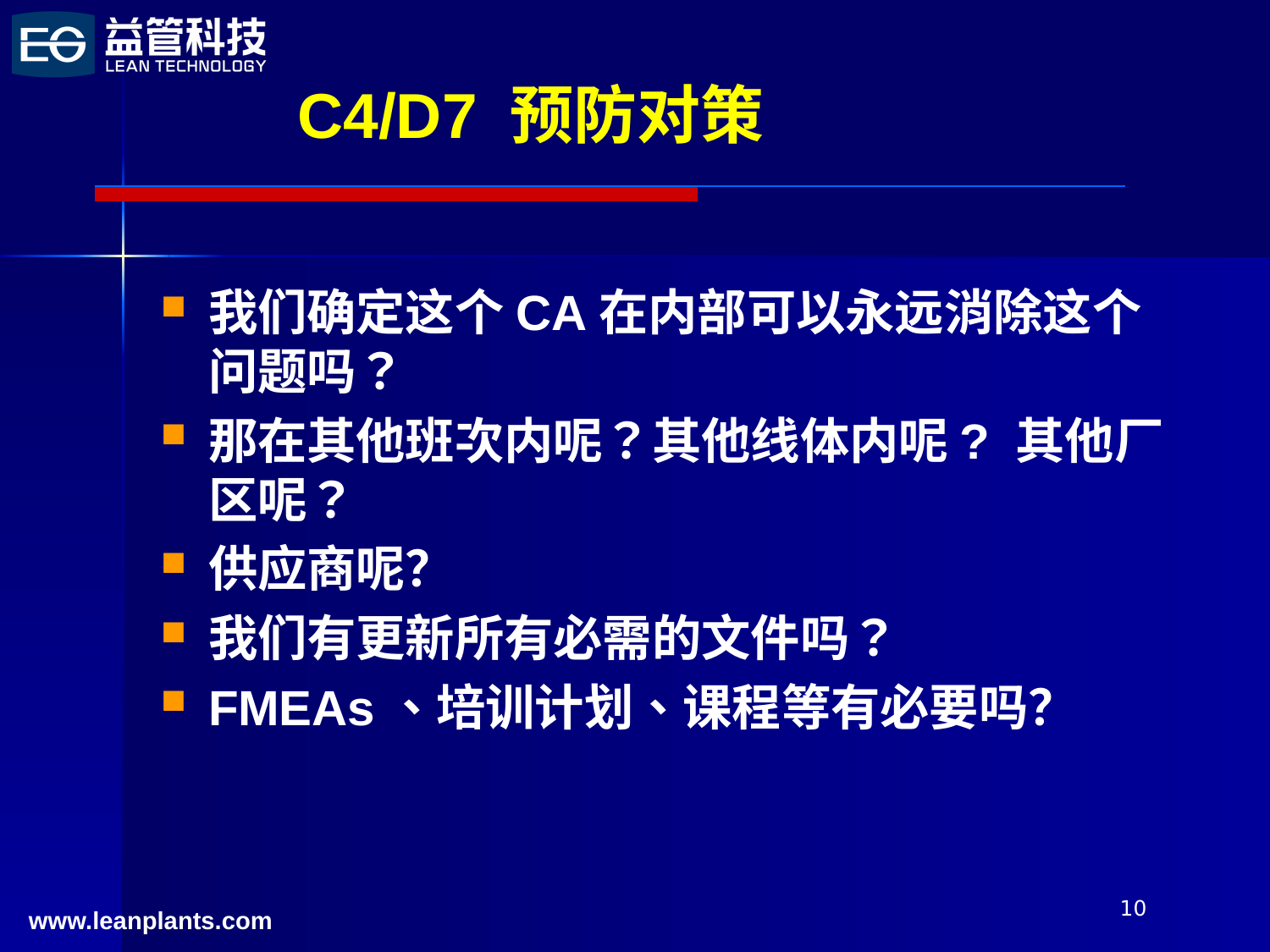

# C4/D7 预防对策
我们确定这个CA在内部可以永远消除这个问题吗？
那在其他班次内呢？其他线体内呢? 其他厂区呢？
供应商呢？
我们有更新所有必需的文件吗？
FMEAs、培训计划、课程等有必要吗？

10